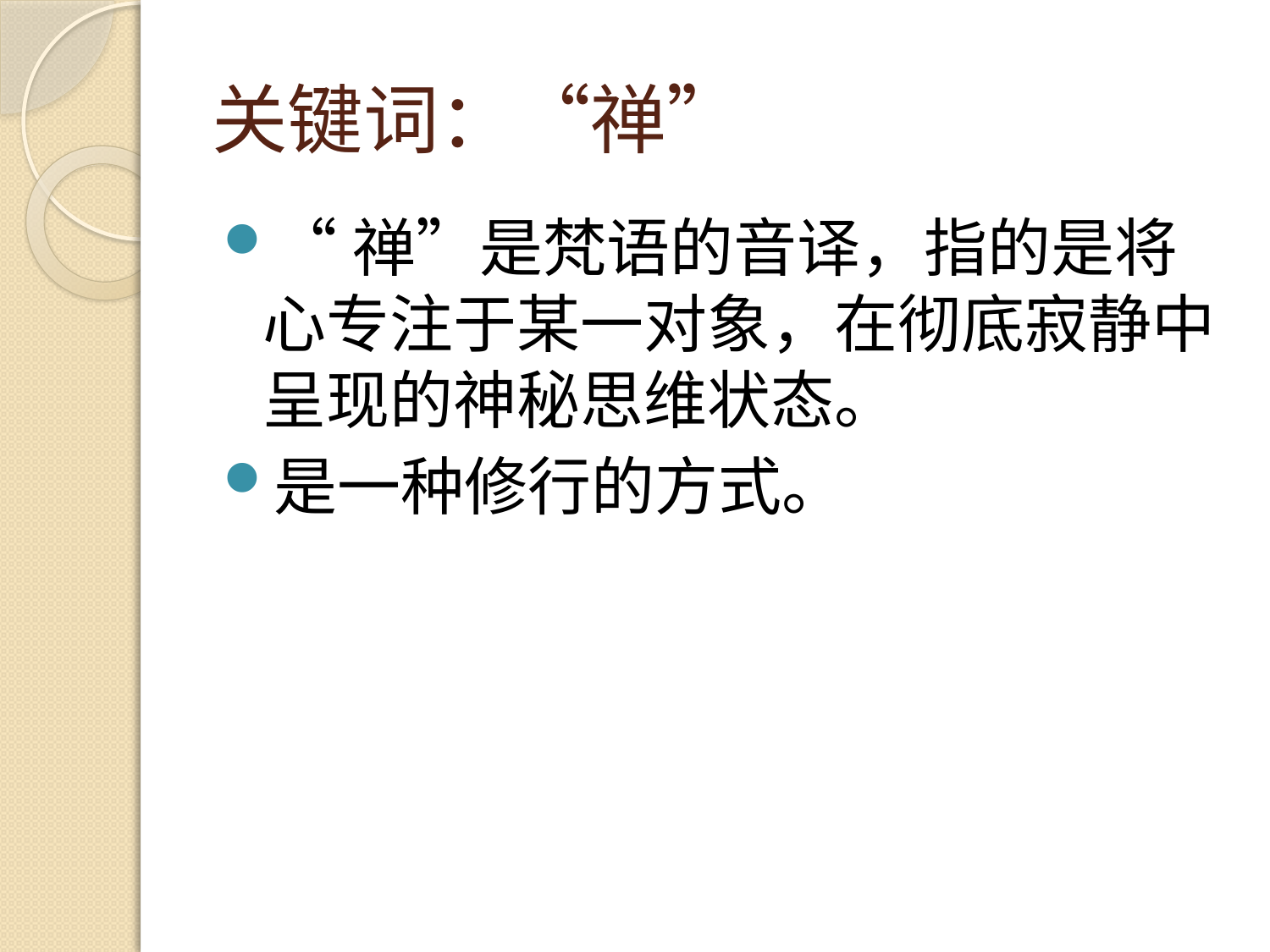

# 关键词：“禅”
“禅”是梵语的音译，指的是将心专注于某一对象，在彻底寂静中呈现的神秘思维状态。
是一种修行的方式。